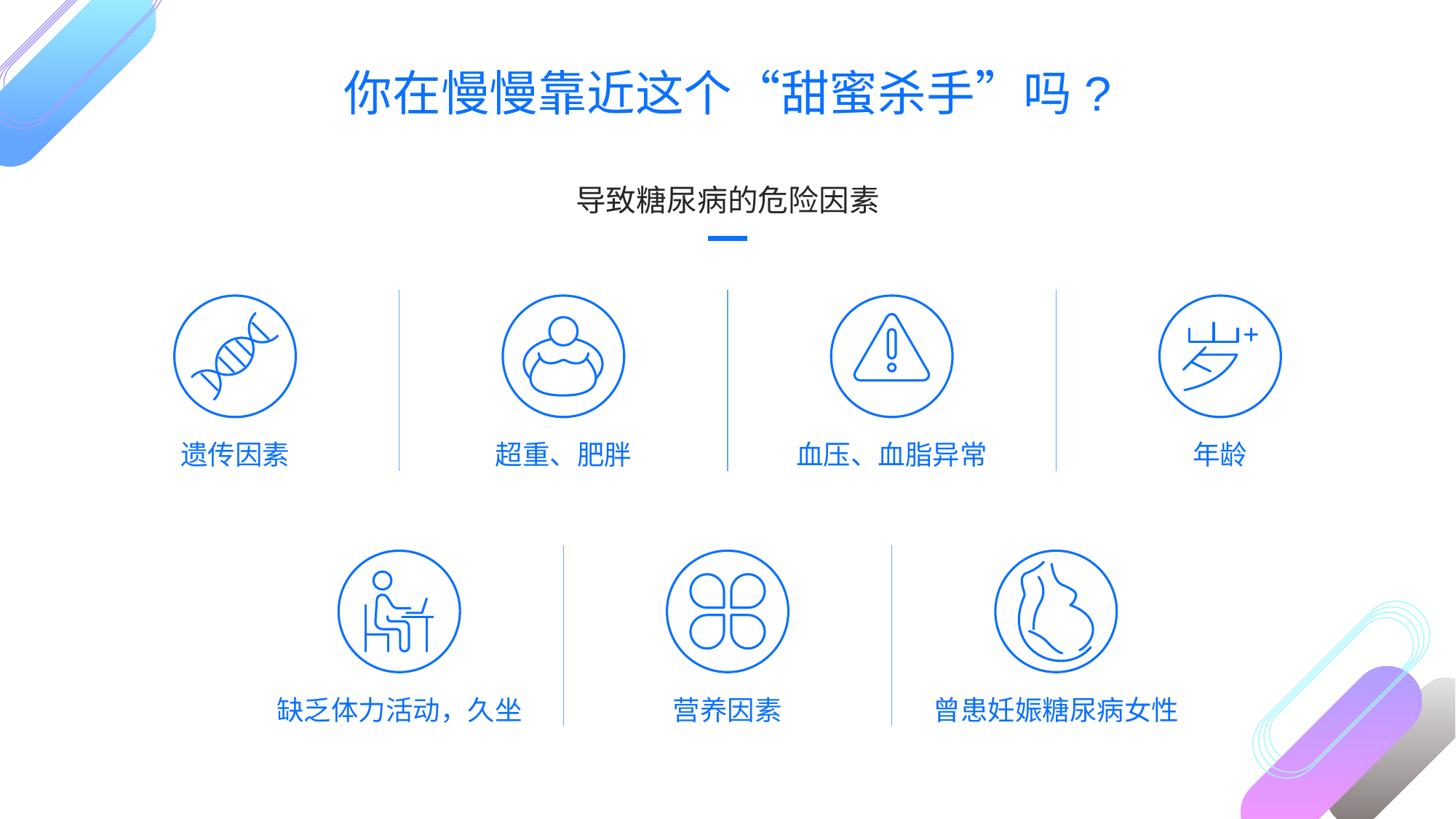

你在慢慢靠近这个“甜蜜杀手”吗?
导致糖尿病的危险因素

遗传因素
超重、肥胖
血压、血脂异常
年龄

缺乏体力活动，久坐
营养因素
曾患妊娠糖尿病女性